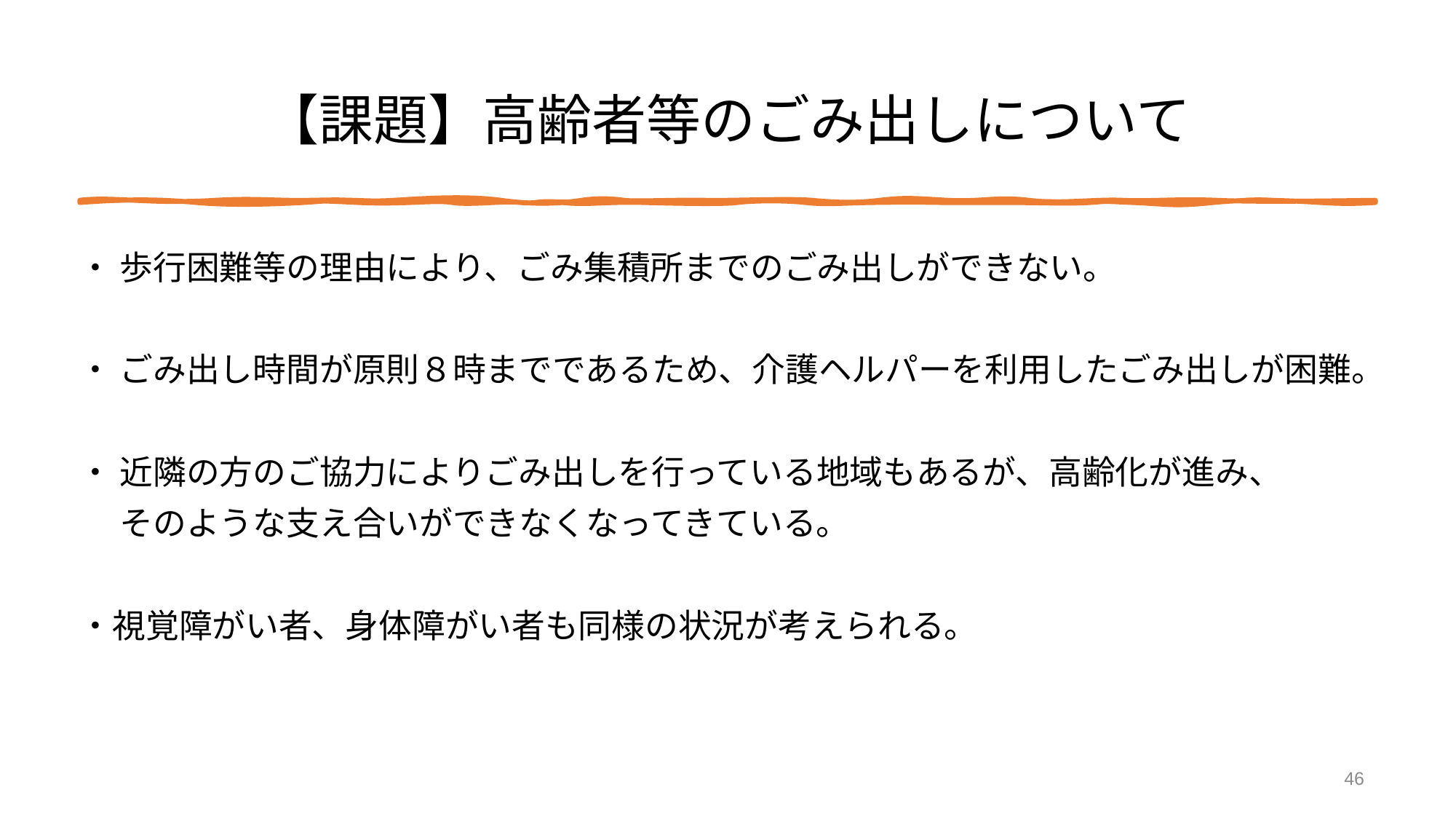

# 【課題】高齢者等のごみ出しについて

・ 歩行困難等の理由により、ごみ集積所までのごみ出しができない。

・ ごみ出し時間が原則８時までであるため、介護ヘルパーを利用したごみ出しが困難。

・ 近隣の方のご協力によりごみ出しを行っている地域もあるが、高齢化が進み、
　 そのような支え合いができなくなってきている。

・視覚障がい者、身体障がい者も同様の状況が考えられる。
46